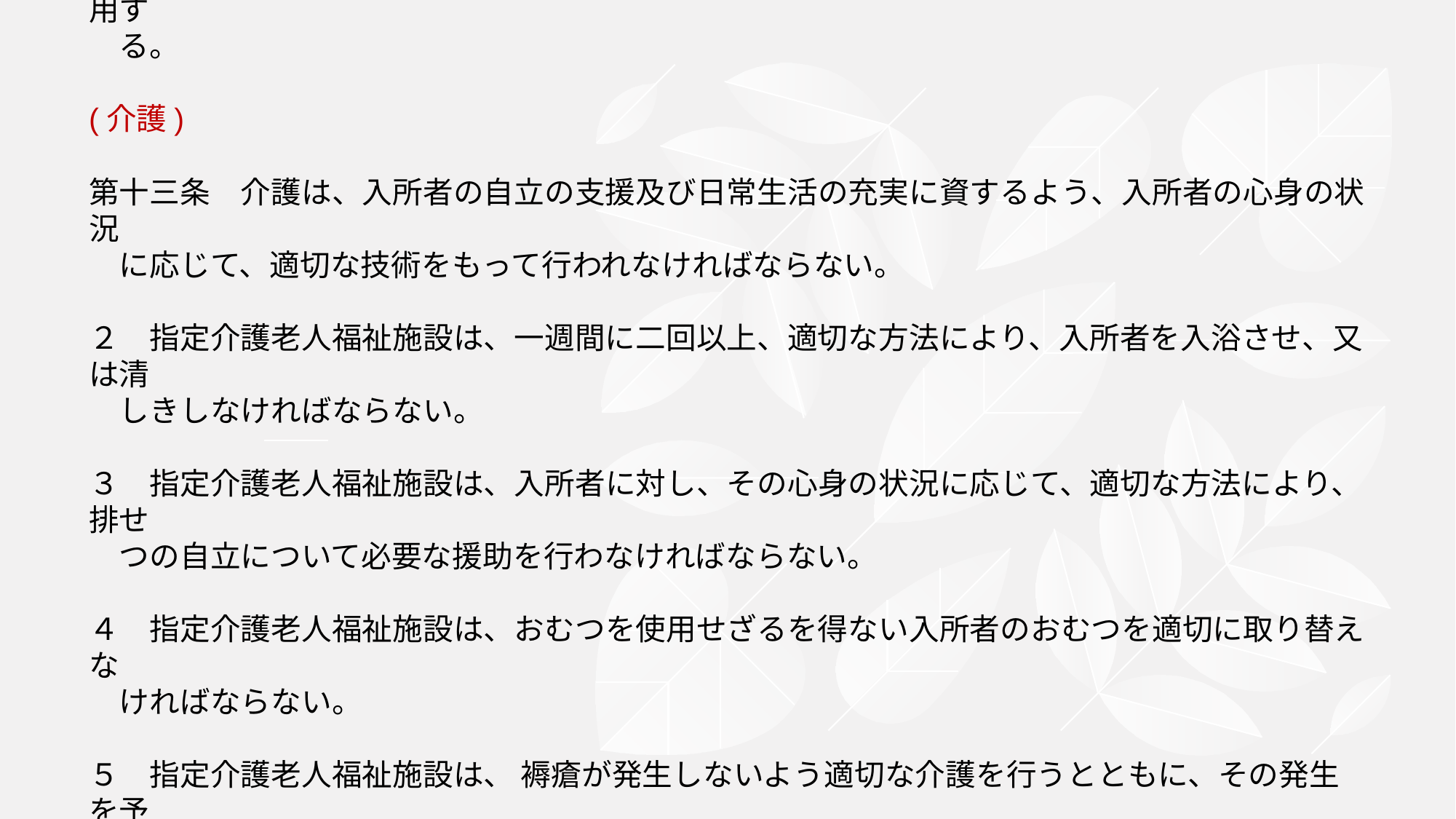

# １２　第二項から第八項までの規定は、第九項に規定する施設サービス計画の変更について準用す 　る。 (介護) 第十三条　介護は、入所者の自立の支援及び日常生活の充実に資するよう、入所者の心身の状況　 　に応じて、適切な技術をもって行われなければならない。 ２　指定介護老人福祉施設は、一週間に二回以上、適切な方法により、入所者を入浴させ、又は清 　しきしなければならない。 ３　指定介護老人福祉施設は、入所者に対し、その心身の状況に応じて、適切な方法により、排せ 　つの自立について必要な援助を行わなければならない。 ４　指定介護老人福祉施設は、おむつを使用せざるを得ない入所者のおむつを適切に取り替えな 　ければならない。 ５　指定介護老人福祉施設は、 褥瘡が発生しないよう適切な介護を行うとともに、その発生を予 　防するための体制を整備しなければならない。